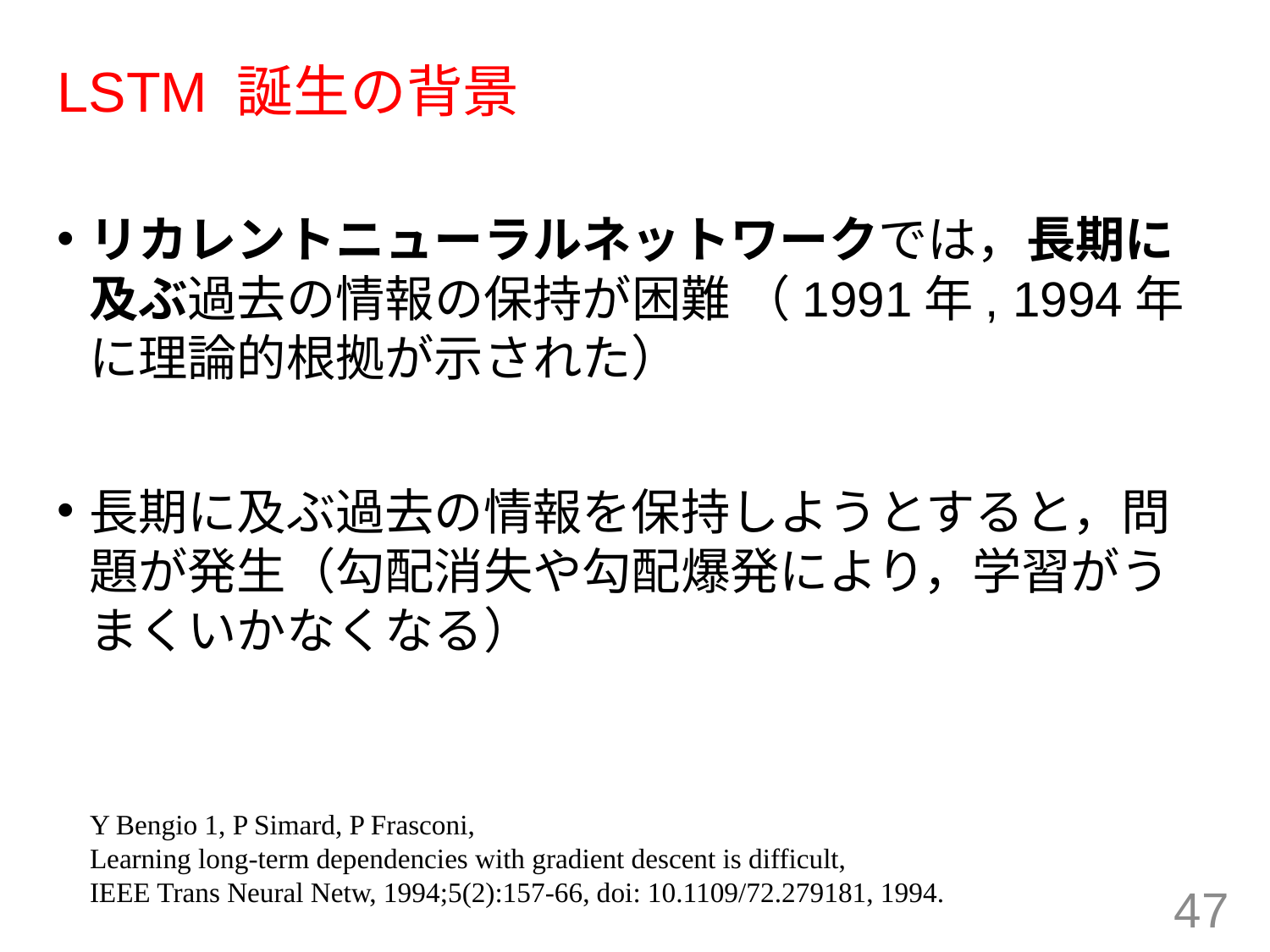

# LSTM 誕生の背景
リカレントニューラルネットワークでは，長期に及ぶ過去の情報の保持が困難 （1991年, 1994年に理論的根拠が示された）

長期に及ぶ過去の情報を保持しようとすると，問題が発生（勾配消失や勾配爆発により，学習がうまくいかなくなる）
Y Bengio 1, P Simard, P Frasconi,
Learning long-term dependencies with gradient descent is difficult,
IEEE Trans Neural Netw, 1994;5(2):157-66, doi: 10.1109/72.279181, 1994.
47